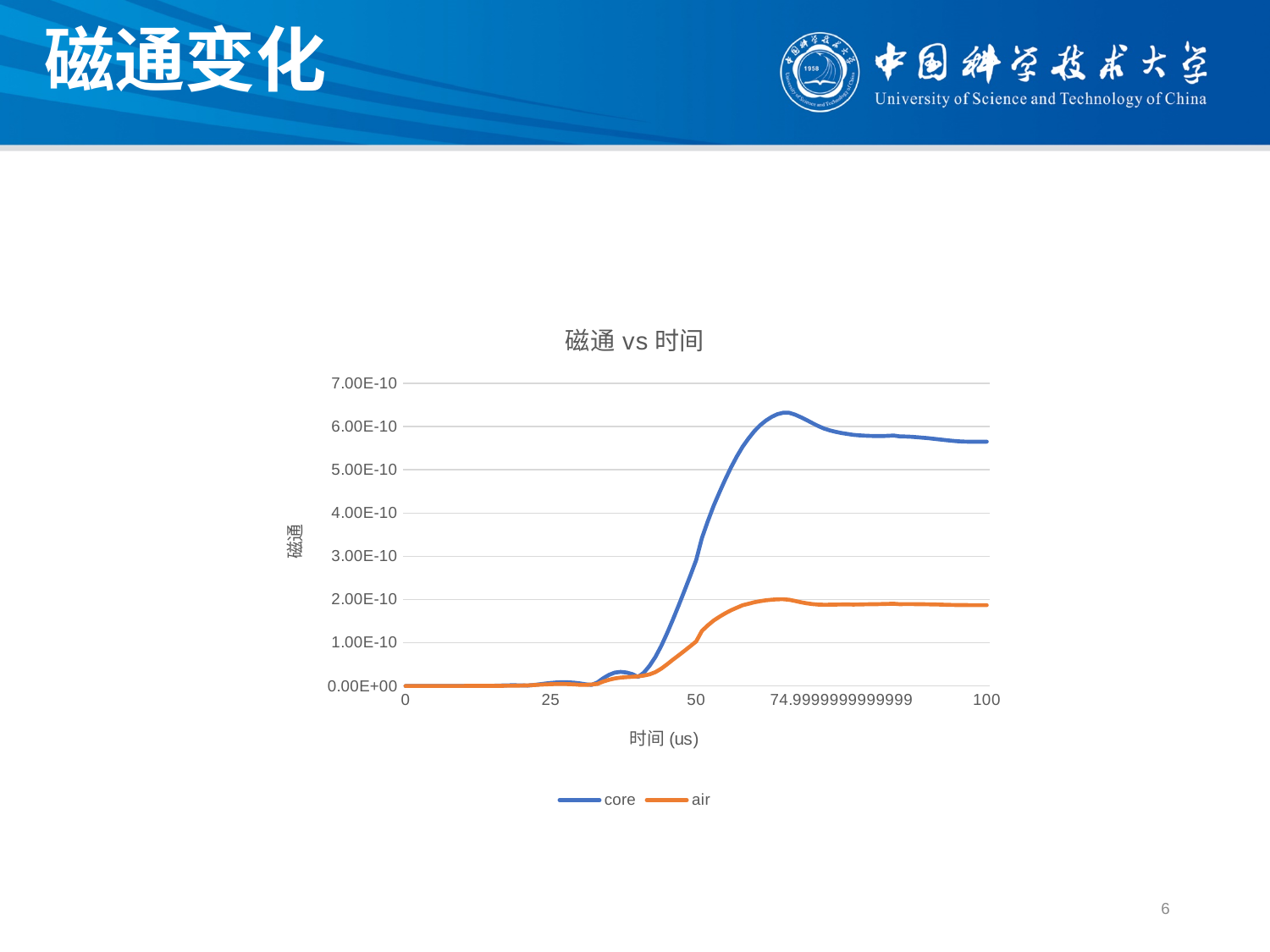

磁通变化

### Chart: 磁通vs时间

| Category | core | air |
|---|---|---|
| 0 | 8.99697337682732e-14 | 6.20353918893718e-14 |
| 1 | 8.99464446006681e-14 | 6.40954739735874e-14 |
| 2 | 9.10032246007963e-14 | 6.62208046403844e-14 |
| 3 | 9.2740296461391e-14 | 6.86519074554918e-14 |
| 4 | 9.2069181169372e-14 | 7.11593291980564e-14 |
| 5 | 9.25342311723525e-14 | 7.05772934859009e-14 |
| 6 | 1.04418288989835e-13 | 7.15884431346639e-14 |
| 7 | 1.3892582202232e-13 | 1.08627062396661e-13 |
| 8 | 1.35558508300314e-13 | 1.10412849015529e-13 |
| 9 | 1.22399392014862e-13 | 1.08868293133731e-13 |
| 10 | 1.38514644629224e-13 | 1.54660622534465e-13 |
| 11 | 1.55503723740222e-13 | 2.42804811469856e-13 |
| 12 | 1.46567704009527e-13 | 3.16817786090113e-13 |
| 13 | 1.8658886051691e-13 | 3.5527853834385e-13 |
| 14 | 2.99121306326723e-13 | 3.51638087611701e-13 |
| 15 | 5.33020663810674e-13 | 3.69188313118012e-13 |
| 16 | 9.34701938811482e-13 | 4.5585656523308e-13 |
| 17 | 1.38210561183882e-12 | 4.64263717693114e-13 |
| 18 | 1.71023219822815e-12 | 5.57915893303319e-13 |
| 19 | 1.65920676406144e-12 | 8.02634657402608e-13 |
| 20 | 1.40501624871883e-12 | 1.10006973724761e-12 |
| 21 | 1.01823925176181e-12 | 1.49898001177729e-12 |
| 22 | 2.21623580998473e-12 | 2.12132404226035e-12 |
| 23 | 3.90649942812728e-12 | 2.90828638660995e-12 |
| 24 | 5.60822402815931e-12 | 3.64402653415694e-12 |
| 25 | 7.13075330595347e-12 | 4.25715617541325e-12 |
| 26 | 8.29758862910396e-12 | 4.67706056726024e-12 |
| 27 | 8.83425328549298e-12 | 4.75889009981903e-12 |
| 28 | 8.52110021287559e-12 | 4.33867524592295e-12 |
| 29 | 7.72579240656186e-12 | 3.73070991650609e-12 |
| 30 | 6.09546488092258e-12 | 2.70989857755334e-12 |
| 31 | 3.86078064747902e-12 | 2.46537734686052e-12 |
| 32 | 2.59936276548886e-12 | 3.47433151547571e-12 |
| 33 | 8.11676711981302e-12 | 4.82382816071875e-12 |
| 34 | 1.78530673053053e-11 | 1.02844823203239e-11 |
| 35 | 2.58036249422974e-11 | 1.44361834551459e-11 |
| 36 | 3.10635807685809e-11 | 1.7564469813866e-11 |
| 37 | 3.25960299332256e-11 | 1.95180895947664e-11 |
| 38 | 3.13054750244909e-11 | 2.04773304971542e-11 |
| 39 | 2.75097628738189e-11 | 2.13141292696712e-11 |
| 40 | 2.0844216957643e-11 | 2.23487553285511e-11 |
| 41 | 3.07338802522083e-11 | 2.40404350896336e-11 |
| 42 | 4.68280431280446e-11 | 2.70128322302095e-11 |
| 43 | 6.74631206745533e-11 | 3.22302039705229e-11 |
| 44 | 9.27495742262644e-11 | 4.01903000412734e-11 |
| 45 | 1.218124200366e-10 | 5.01371516315567e-11 |
| 46 | 1.53383639564356e-10 | 6.08783337517405e-11 |
| 47 | 1.86582512727879e-10 | 7.10664401649232e-11 |
| 48 | 2.20543080440396e-10 | 8.14300285364432e-11 |
| 49 | 2.55168694507925e-10 | 9.20985007112096e-11 |
| 50 | 2.91099757301027e-10 | 1.03049263300935e-10 |
| 51 | 3.42562608256721e-10 | 1.27523022688901e-10 |
| 51.999999999999901 | 3.80881921446083e-10 | 1.40141376263754e-10 |
| 52.999999999999901 | 4.16382100407106e-10 | 1.51230388542895e-10 |
| 53.999999999999901 | 4.47786455835482e-10 | 1.60132794063293e-10 |
| 54.999999999999901 | 4.77607616509402e-10 | 1.68121192415823e-10 |
| 55.999999999999901 | 5.05548623747394e-10 | 1.7518791507978e-10 |
| 56.999999999999901 | 5.30866185156596e-10 | 1.81019368799862e-10 |
| 57.999999999999901 | 5.5360727383768e-10 | 1.86809728118187e-10 |
| 58.999999999999901 | 5.72395336153149e-10 | 1.90210098890152e-10 |
| 59.999999999999901 | 5.89267906718675e-10 | 1.93642788852627e-10 |
| 60.999999999999901 | 6.02927317480538e-10 | 1.961421009775e-10 |
| 61.999999999999901 | 6.1396338875796e-10 | 1.98315479669096e-10 |
| 62.999999999999901 | 6.22456130650563e-10 | 1.99533618763012e-10 |
| 63.999999999999901 | 6.28811566282087e-10 | 2.00595554686385e-10 |
| 64.999999999999901 | 6.32137456884185e-10 | 2.00713935511014e-10 |
| 65.999999999999901 | 6.31994950377662e-10 | 1.99405725086458e-10 |
| 66.999999999999901 | 6.2787252809736e-10 | 1.9672047290635e-10 |
| 67.999999999999901 | 6.21847537157962e-10 | 1.9376606878016e-10 |
| 68.999999999999901 | 6.15258449558219e-10 | 1.91312157293651e-10 |
| 69.999999999999901 | 6.08038851074151e-10 | 1.89431909649708e-10 |
| 70.999999999999901 | 6.01388651168895e-10 | 1.88326175022237e-10 |
| 71.999999999999901 | 5.95577728162598e-10 | 1.87920480461844e-10 |
| 72.999999999999901 | 5.91267426450686e-10 | 1.88045981338146e-10 |
| 73.999999999999901 | 5.87950899580934e-10 | 1.88357536762979e-10 |
| 74.999999999999901 | 5.85208739988002e-10 | 1.88499717764068e-10 |
| 75.999999999999901 | 5.83124000407531e-10 | 1.88765666126195e-10 |
| 76.999999999999901 | 5.81060677197699e-10 | 1.88371643227148e-10 |
| 77.999999999999901 | 5.79874685925559e-10 | 1.88586646961479e-10 |
| 78.999999999999901 | 5.7903435704872e-10 | 1.88864957225009e-10 |
| 79.999999999999901 | 5.78523963855373e-10 | 1.89122212015907e-10 |
| 80.999999999999901 | 5.78224730382098e-10 | 1.89288914973015e-10 |
| 81.999999999999901 | 5.78182109594453e-10 | 1.8953559552333e-10 |
| 82.999999999999901 | 5.78680933481255e-10 | 1.89911644752625e-10 |
| 83.999999999999901 | 5.79394314685666e-10 | 1.90231445732747e-10 |
| 84.999999999999901 | 5.7745737590588e-10 | 1.89220725550027e-10 |
| 85.999999999999901 | 5.77101930685347e-10 | 1.8947457800041e-10 |
| 86.999999999999901 | 5.76503460691992e-10 | 1.89460005525639e-10 |
| 87.999999999999801 | 5.75451337369971e-10 | 1.89252727616634e-10 |
| 88.999999999999801 | 5.74349999355432e-10 | 1.89098029652582e-10 |
| 89.999999999999801 | 5.73132447753428e-10 | 1.88934719340033e-10 |
| 90.999999999999801 | 5.71636665944857e-10 | 1.88646886336855e-10 |
| 91.999999999999801 | 5.70115831836829e-10 | 1.88274948899104e-10 |
| 92.999999999999801 | 5.68604795571262e-10 | 1.87875607409381e-10 |
| 93.999999999999801 | 5.67243943196859e-10 | 1.8752388244147e-10 |
| 94.999999999999801 | 5.66142899335382e-10 | 1.87295014253374e-10 |
| 95.999999999999801 | 5.6538314514126e-10 | 1.87116237782233e-10 |
| 96.999999999999801 | 5.65045030785313e-10 | 1.87018322432362e-10 |
| 97.999999999999801 | 5.65011853753979e-10 | 1.86962970804068e-10 |
| 98.999999999999801 | 5.65132677390308e-10 | 1.86983432315811e-10 |
| 100 | 5.65167509746536e-10 | 1.86987351482626e-10 |
6